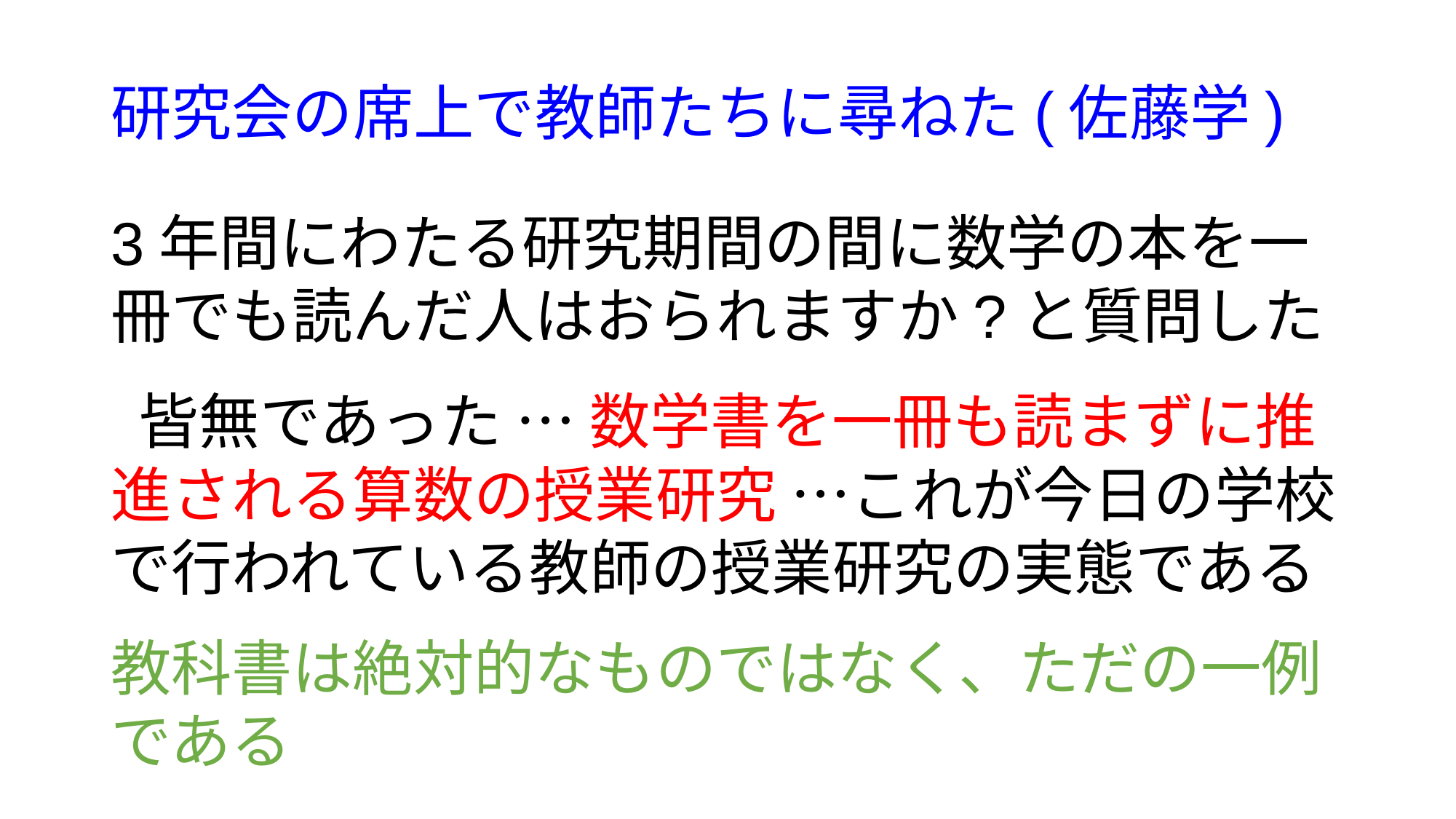

# 研究会の席上で教師たちに尋ねた(佐藤学)
3年間にわたる研究期間の間に数学の本を一冊でも読んだ人はおられますか?と質問した
 皆無であった … 数学書を一冊も読まずに推進される算数の授業研究 …これが今日の学校で行われている教師の授業研究の実態である
教科書は絶対的なものではなく、ただの一例である